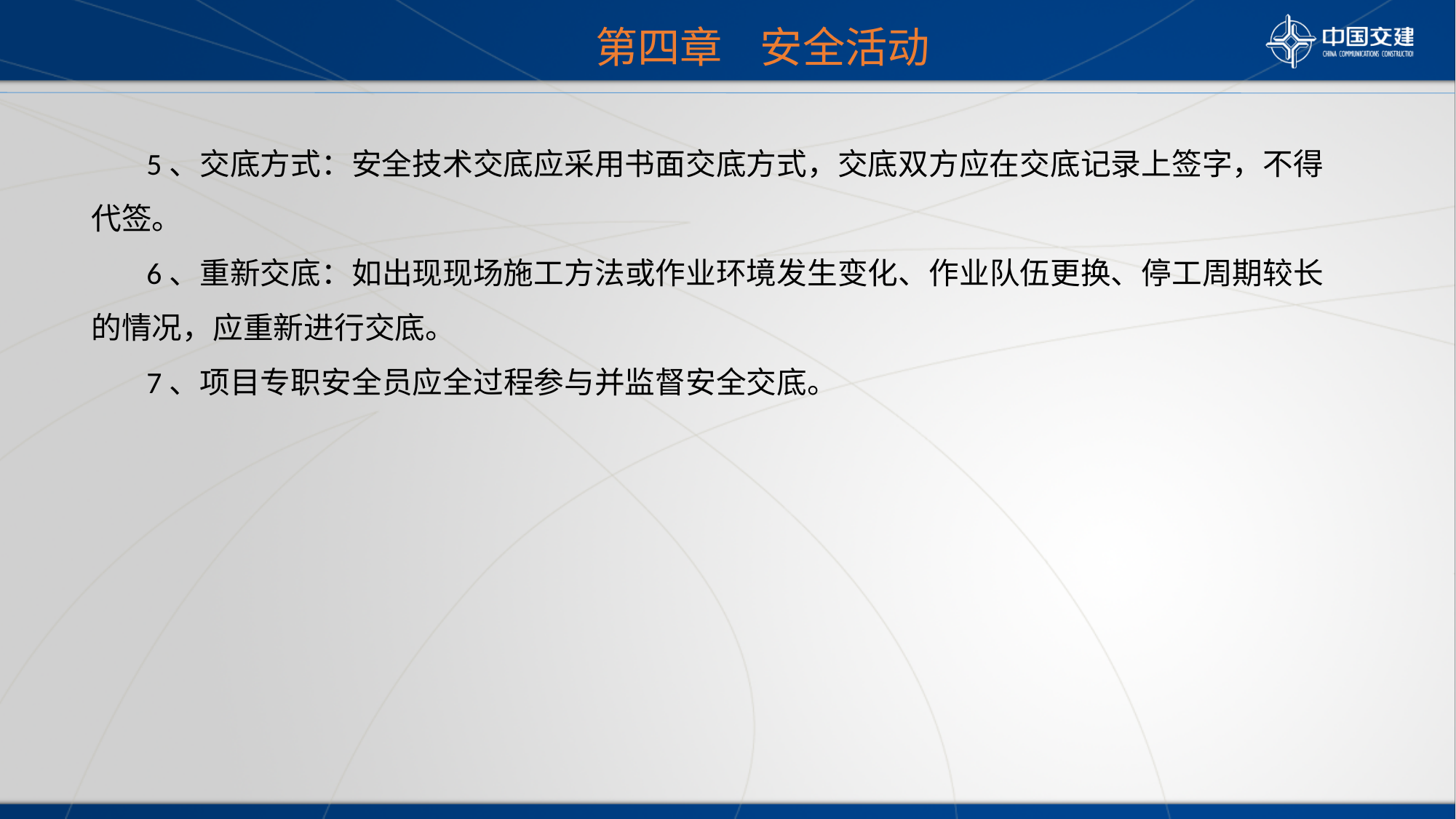

第四章    安全活动
        5、交底方式：安全技术交底应采用书面交底方式，交底双方应在交底记录上签字，不得代签。
        6、重新交底：如出现现场施工方法或作业环境发生变化、作业队伍更换、停工周期较长的情况，应重新进行交底。
        7、项目专职安全员应全过程参与并监督安全交底。